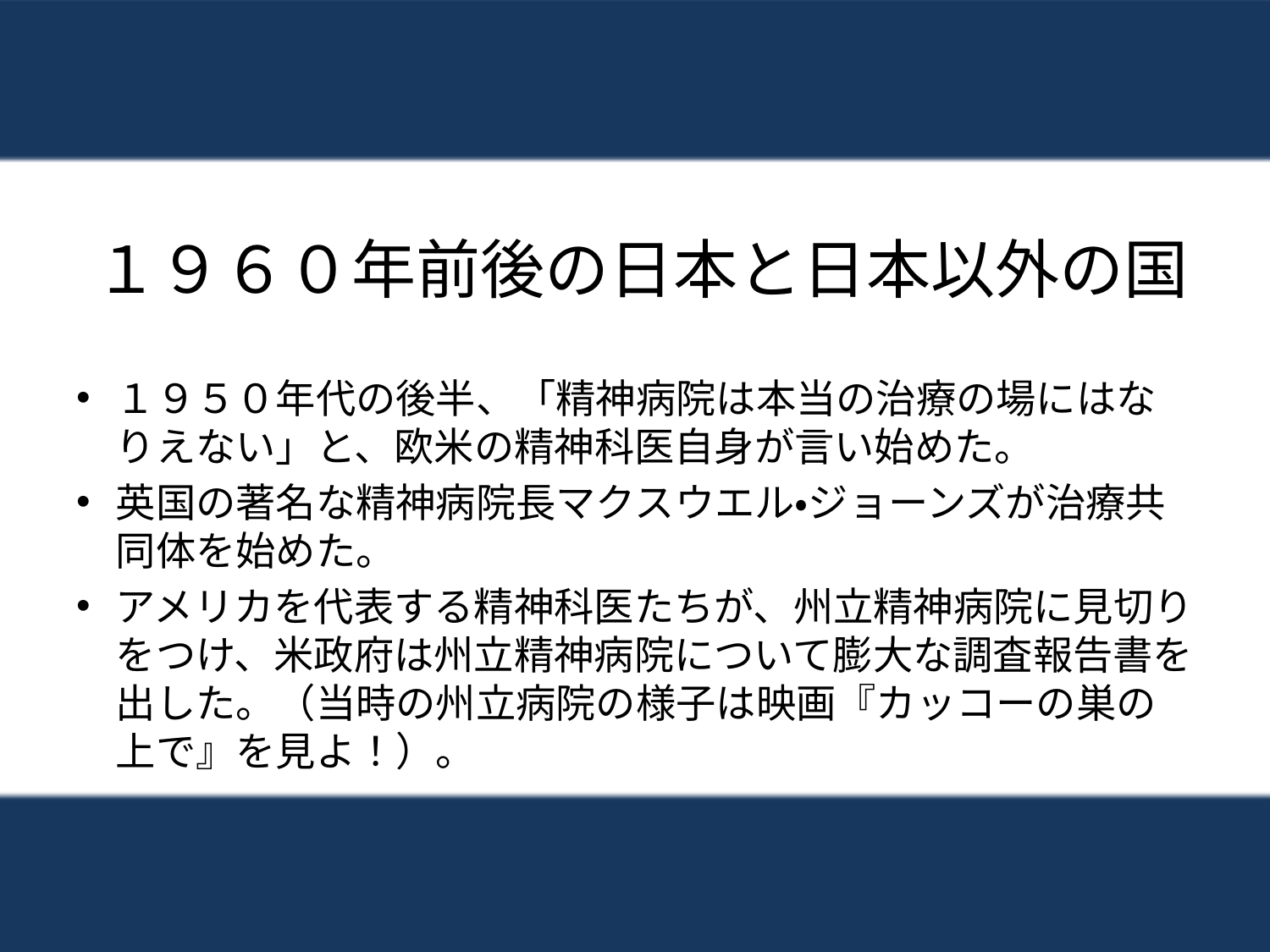

# １９６０年前後の日本と日本以外の国
１９５０年代の後半、「精神病院は本当の治療の場にはなりえない」と、欧米の精神科医自身が言い始めた。
英国の著名な精神病院長マクスウエル・ジョーンズが治療共同体を始めた。
アメリカを代表する精神科医たちが、州立精神病院に見切りをつけ、米政府は州立精神病院について膨大な調査報告書を出した。（当時の州立病院の様子は映画『カッコーの巣の上で』を見よ！）。